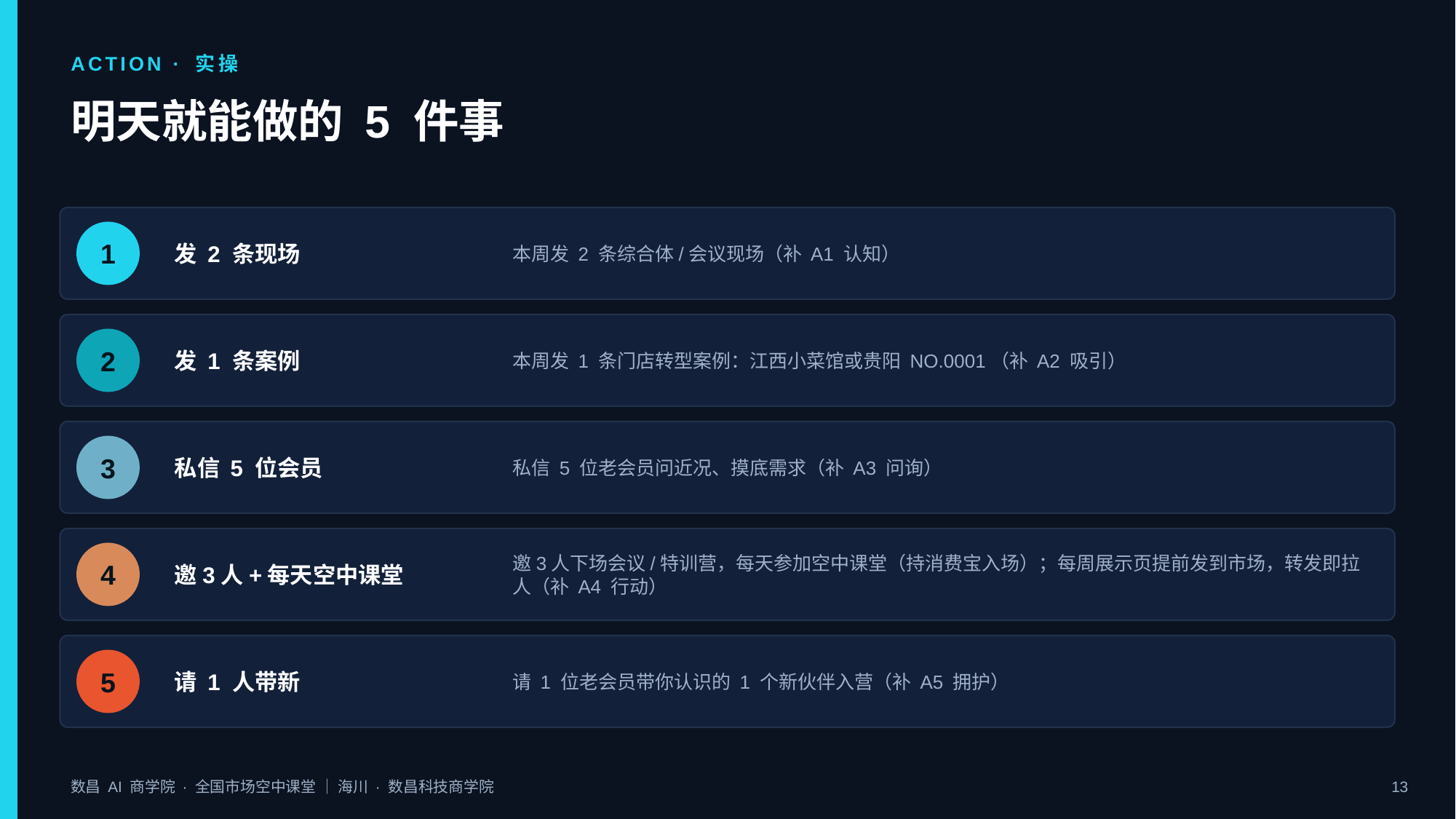

ACTION · 实操
明天就能做的 5 件事

发 2 条现场
本周发 2 条综合体/会议现场（补 A1 认知）

1

发 1 条案例
本周发 1 条门店转型案例：江西小菜馆或贵阳 NO.0001（补 A2 吸引）

2

私信 5 位会员
私信 5 位老会员问近况、摸底需求（补 A3 问询）

3

邀3人+每天空中课堂
邀3人下场会议/特训营，每天参加空中课堂（持消费宝入场）；每周展示页提前发到市场，转发即拉人（补 A4 行动）

4

请 1 人带新
请 1 位老会员带你认识的 1 个新伙伴入营（补 A5 拥护）

5
数昌 AI 商学院 · 全国市场空中课堂 ｜ 海川 · 数昌科技商学院
13